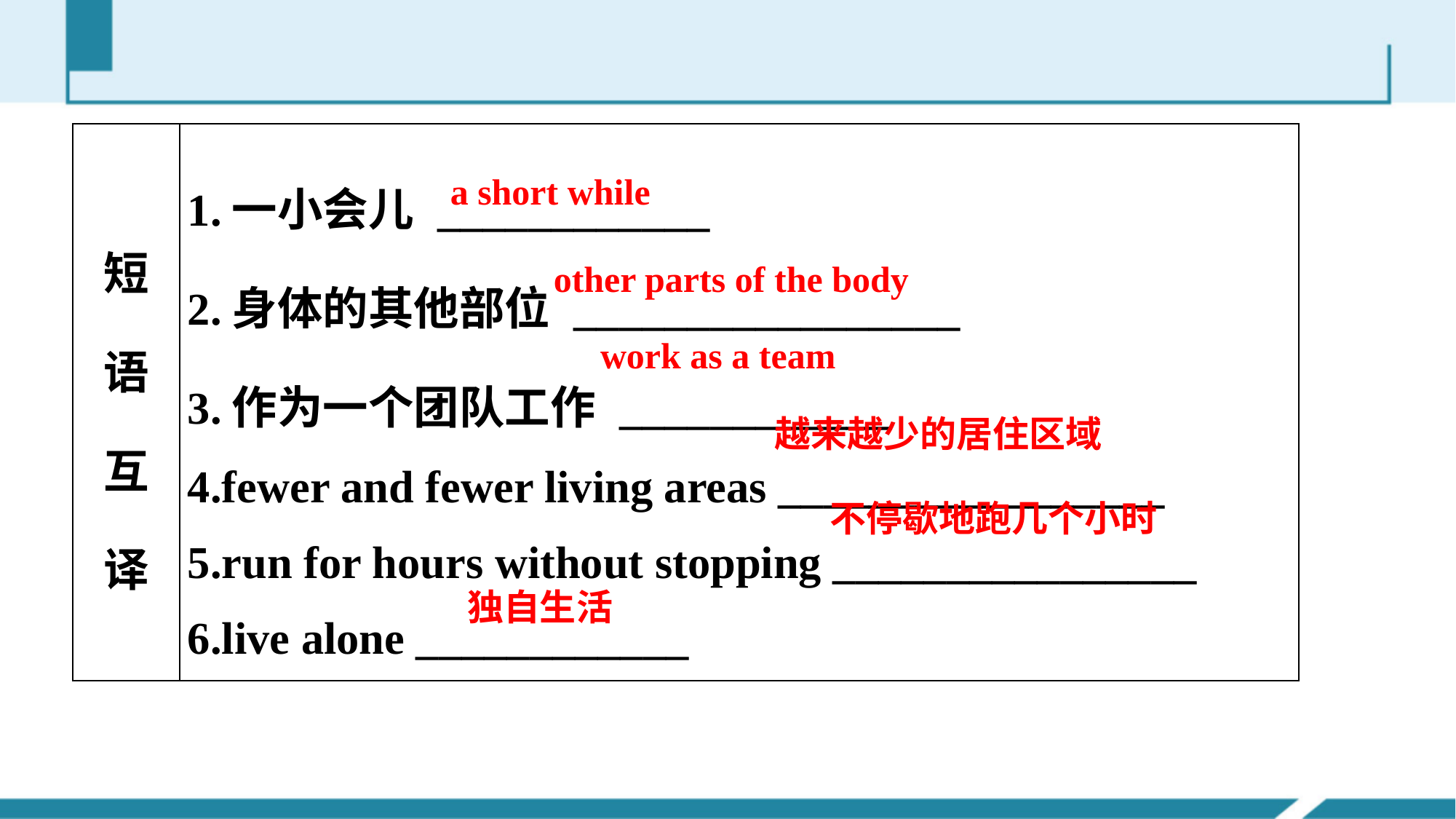

| 短语互译 | 1.一小会儿 \_\_\_\_\_\_\_\_\_\_\_\_ 2.身体的其他部位 \_\_\_\_\_\_\_\_\_\_\_\_\_\_\_\_\_ 3.作为一个团队工作 \_\_\_\_\_\_\_\_\_\_\_\_ 4.fewer and fewer living areas \_\_\_\_\_\_\_\_\_\_\_\_\_\_\_\_\_ 5.run for hours without stopping \_\_\_\_\_\_\_\_\_\_\_\_\_\_\_\_ 6.live alone \_\_\_\_\_\_\_\_\_\_\_\_ |
| --- | --- |
a short while
other parts of the body
work as a team
越来越少的居住区域
不停歇地跑几个小时
独自生活